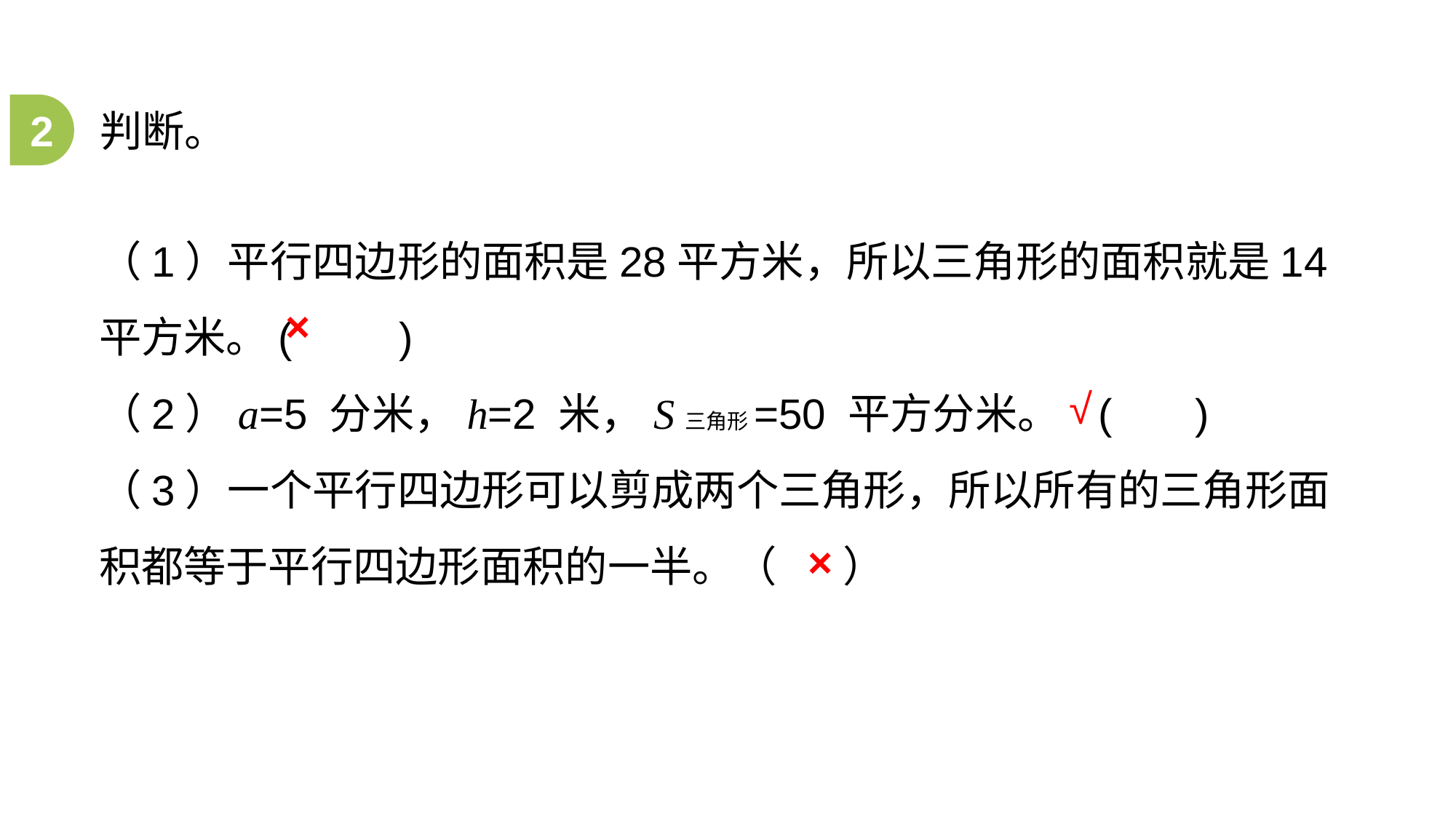

2
判断。

（1）平行四边形的面积是28平方米，所以三角形的面积就是14平方米。(         )
（2）a=5 分米，h=2 米，S三角形=50 平方分米。   (       )
（3）一个平行四边形可以剪成两个三角形，所以所有的三角形面积都等于平行四边形面积的一半。（       ）
×
√
×